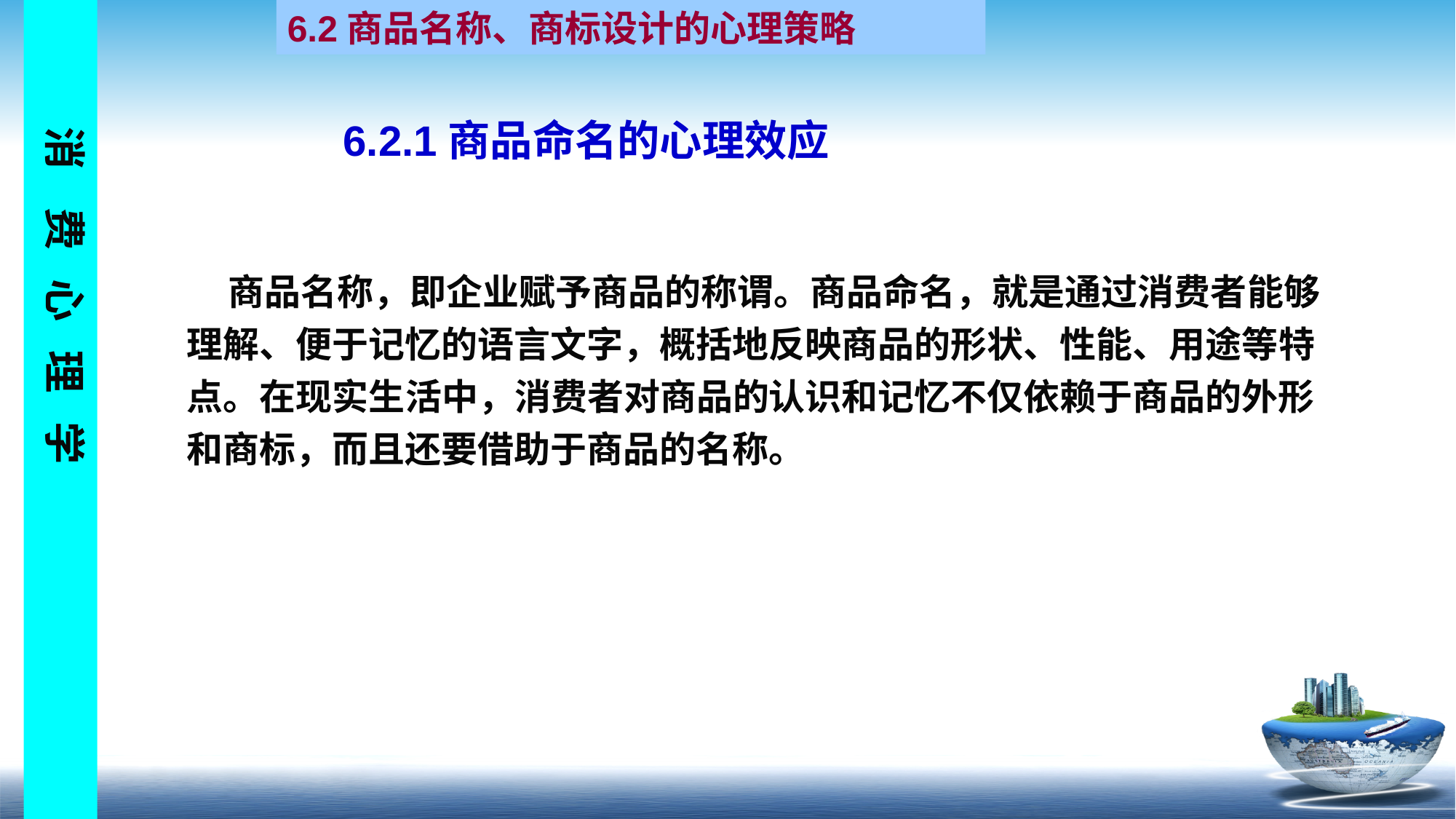

6.2商品名称、商标设计的心理策略
6.2.1商品命名的心理效应
    商品名称，即企业赋予商品的称谓。商品命名，就是通过消费者能够理解、便于记忆的语言文字，概括地反映商品的形状、性能、用途等特点。在现实生活中，消费者对商品的认识和记忆不仅依赖于商品的外形和商标，而且还要借助于商品的名称。